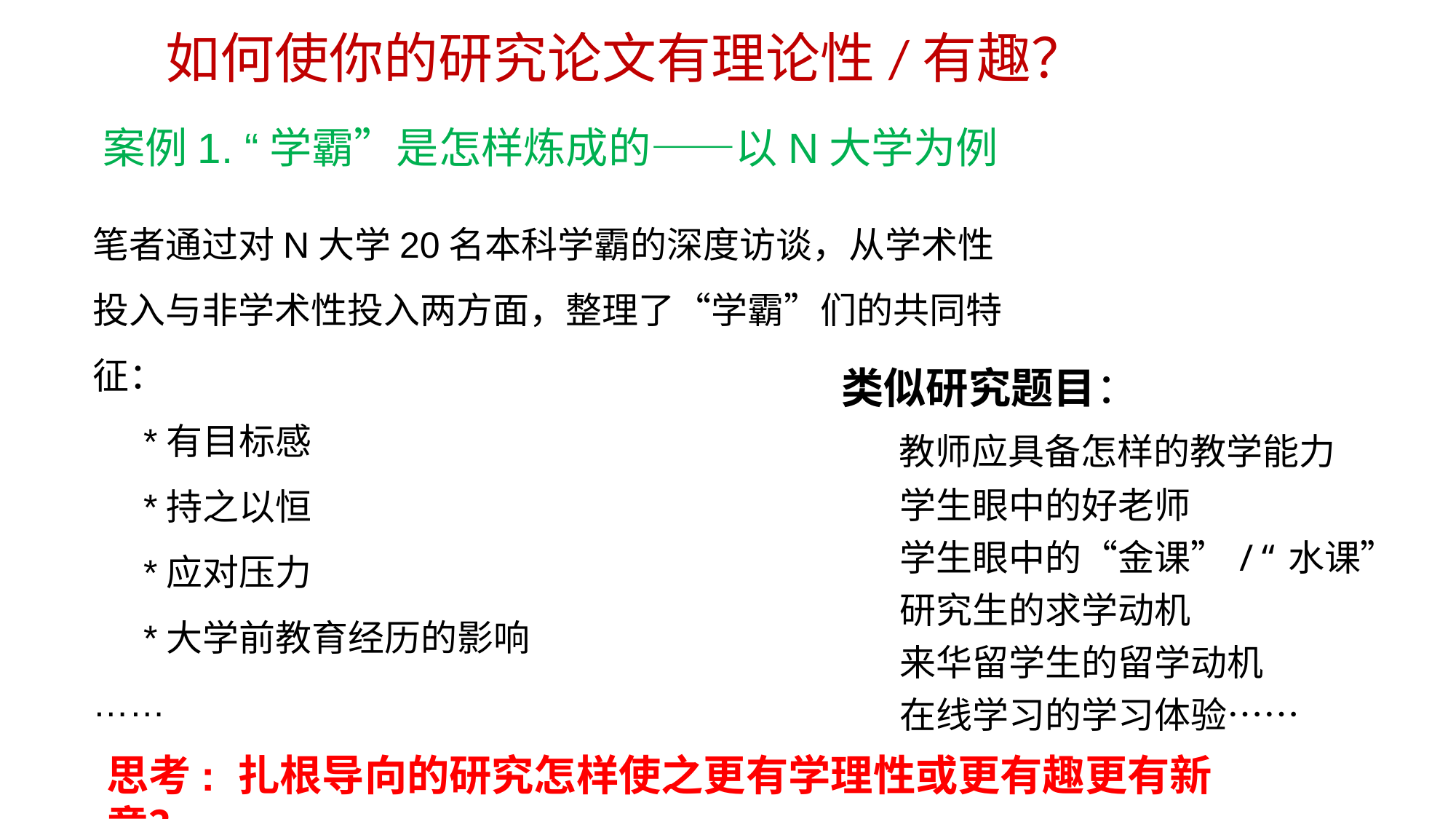

# 如何使你的研究论文有理论性/有趣？
案例1. “学霸”是怎样炼成的——以N大学为例
笔者通过对N大学20名本科学霸的深度访谈，从学术性投入与非学术性投入两方面，整理了“学霸”们的共同特征：
     *有目标感
     *持之以恒
     *应对压力
     *大学前教育经历的影响
……
类似研究题目：
     教师应具备怎样的教学能力
      学生眼中的好老师
      学生眼中的“金课”/“水课”
      研究生的求学动机
      来华留学生的留学动机
      在线学习的学习体验……
思考: 扎根导向的研究怎样使之更有学理性或更有趣更有新意？